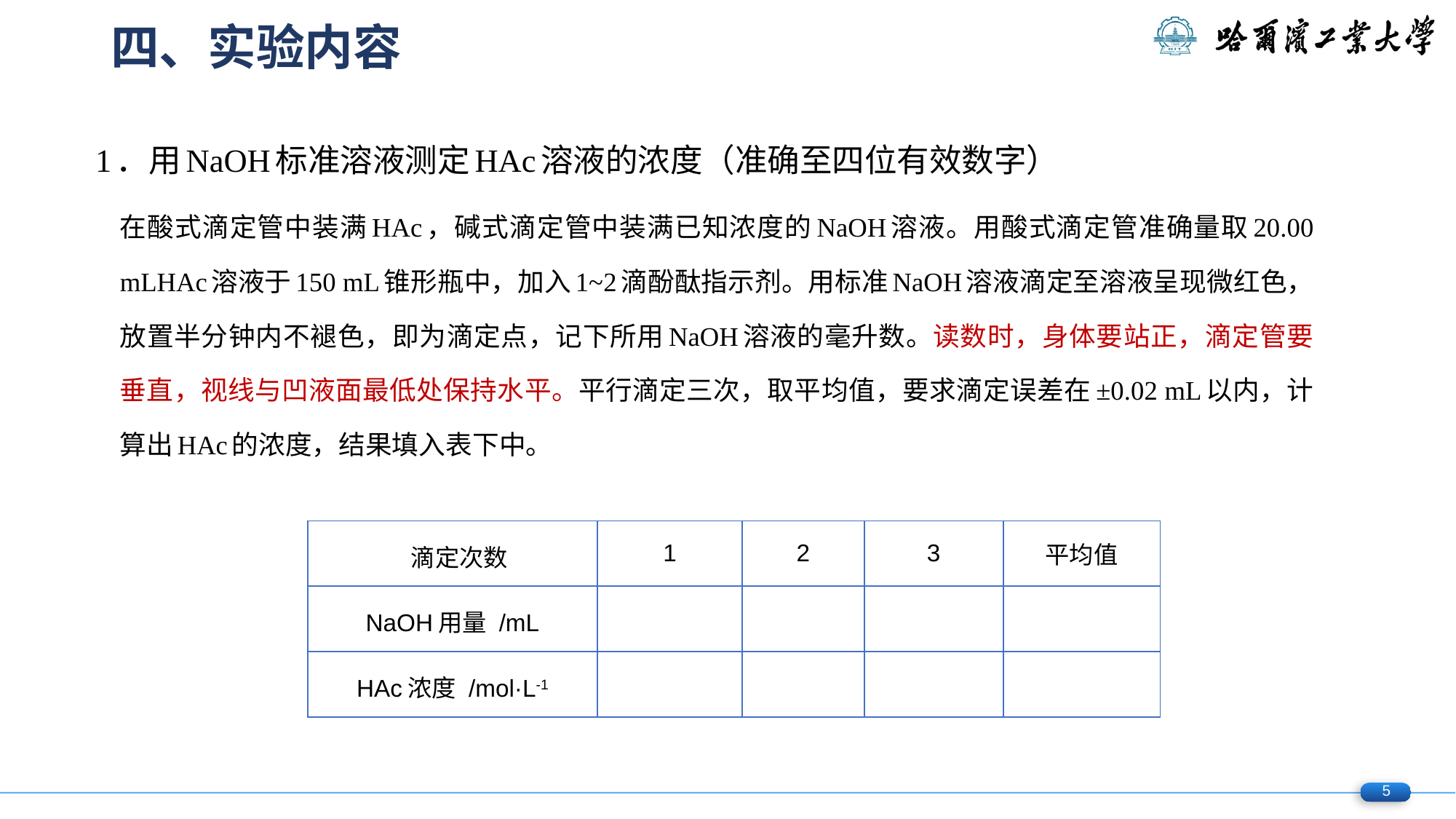

四、实验内容
1．用NaOH标准溶液测定HAc溶液的浓度（准确至四位有效数字）
在酸式滴定管中装满HAc，碱式滴定管中装满已知浓度的NaOH溶液。用酸式滴定管准确量取20.00 mLHAc溶液于150 mL锥形瓶中，加入1~2滴酚酞指示剂。用标准NaOH溶液滴定至溶液呈现微红色，放置半分钟内不褪色，即为滴定点，记下所用NaOH溶液的毫升数。读数时，身体要站正，滴定管要垂直，视线与凹液面最低处保持水平。平行滴定三次，取平均值，要求滴定误差在±0.02 mL以内，计算出HAc的浓度，结果填入表下中。

| 滴定次数 | 1 | 2 | 3 | 平均值 |
| --- | --- | --- | --- | --- |
| NaOH用量 /mL |  |  |  |  |
| HAc浓度 /mol·L-1 |  |  |  |  |